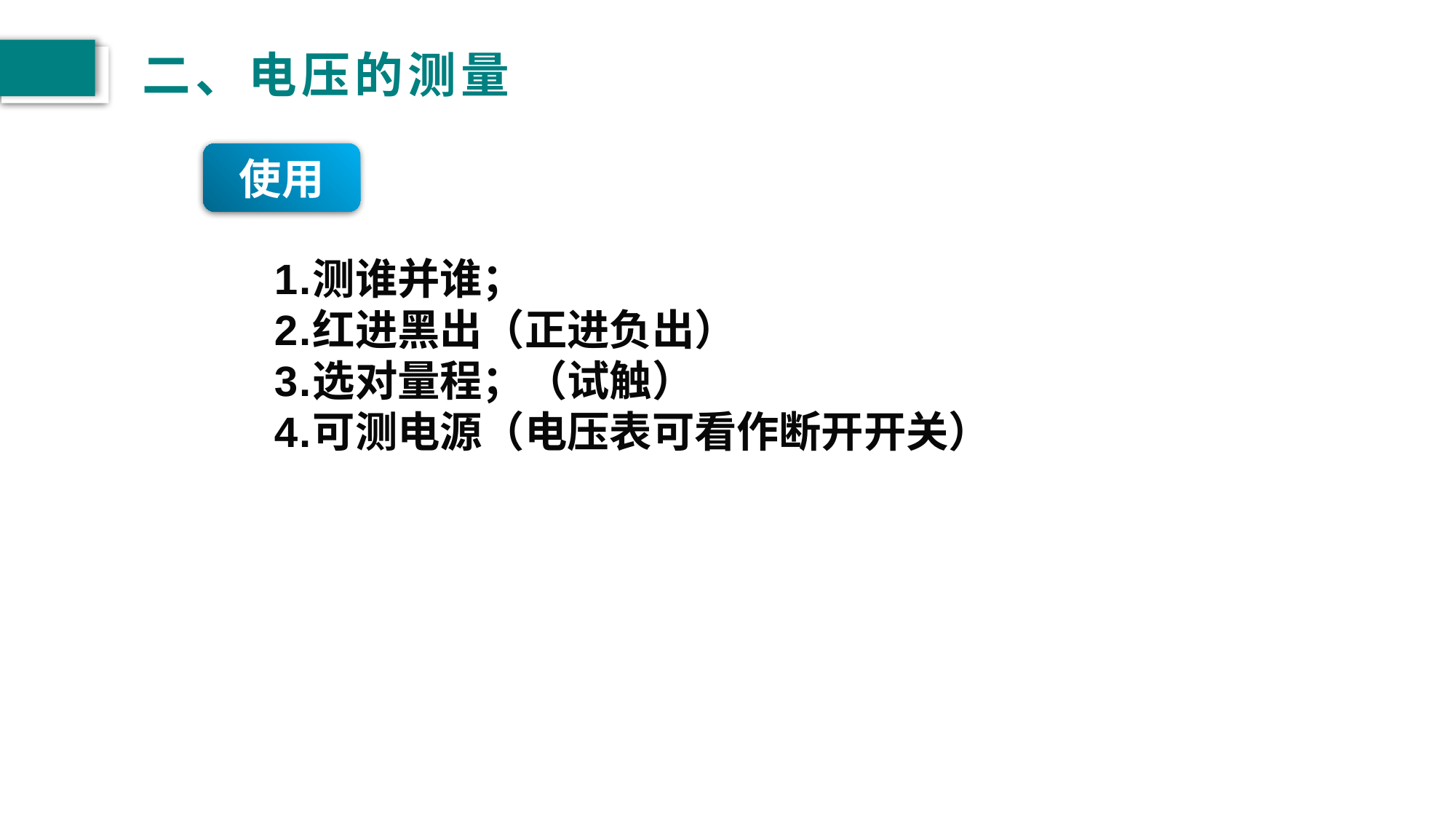

# 二、电压的测量
使用
测谁并谁；
红进黑出（正进负出）
选对量程；（试触）
可测电源（电压表可看作断开开关）